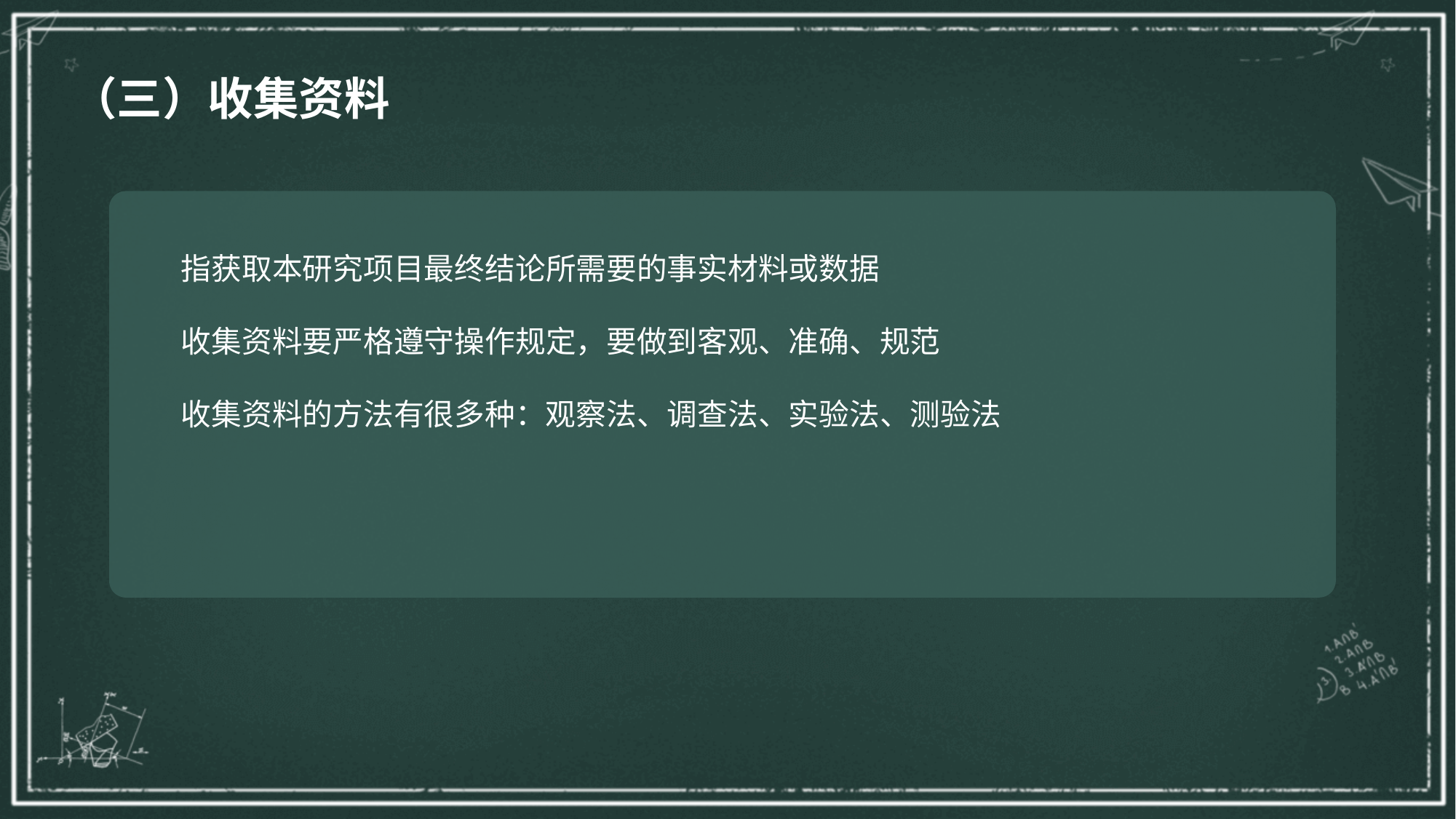

（三）收集资料

指获取本研究项目最终结论所需要的事实材料或数据

收集资料要严格遵守操作规定，要做到客观、准确、规范

收集资料的方法有很多种：观察法、调查法、实验法、测验法